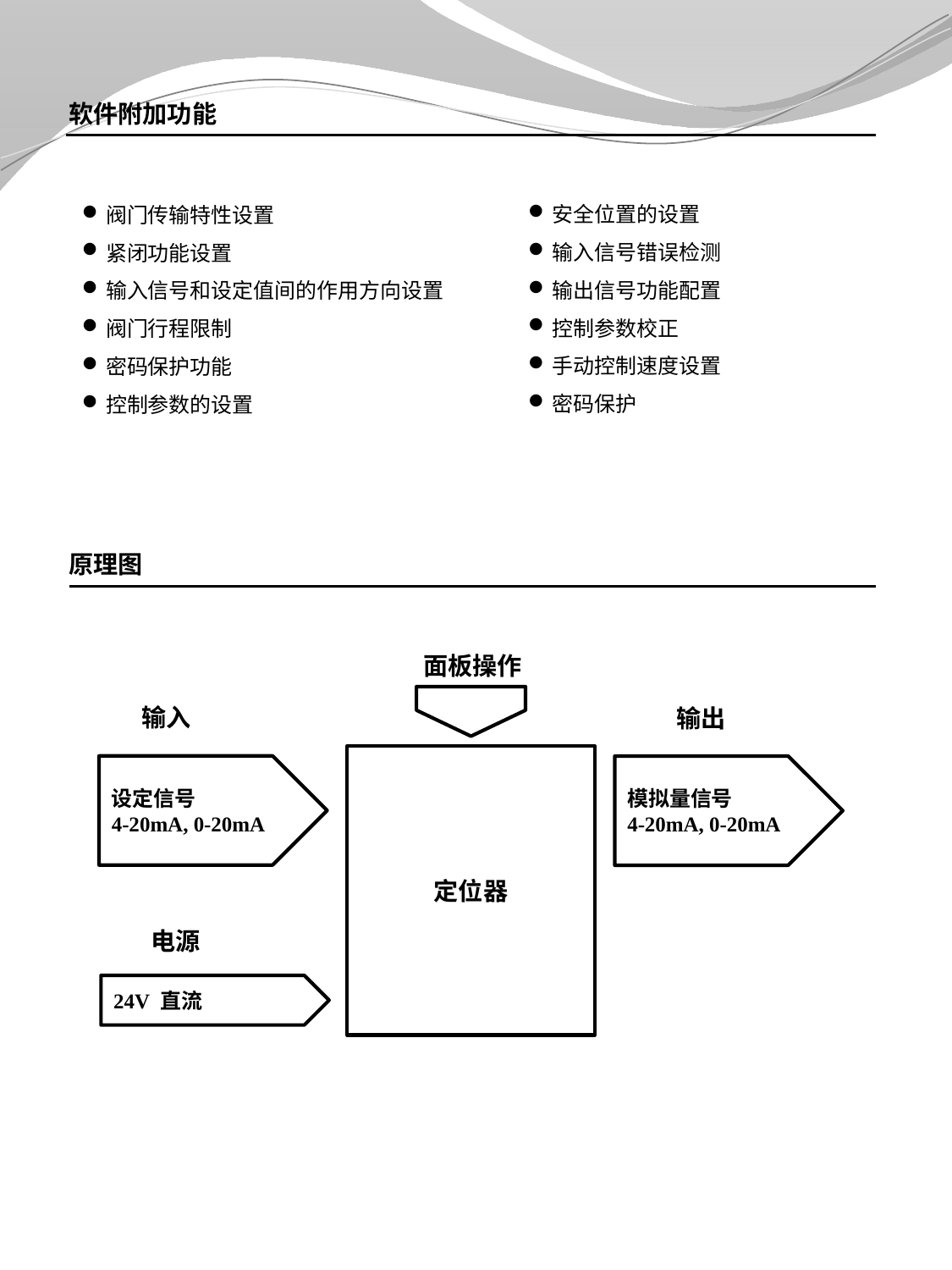

软件附加功能
安全位置的设置
输入信号错误检测
输出信号功能配置
控制参数校正
手动控制速度设置
密码保护
阀门传输特性设置
紧闭功能设置
输入信号和设定值间的作用方向设置
阀门行程限制
密码保护功能
控制参数的设置

原理图
面板操作

输入
输出
定位器
设定信号
4-20mA, 0-20mA
模拟量信号
4-20mA, 0-20mA
电源
24V 直流